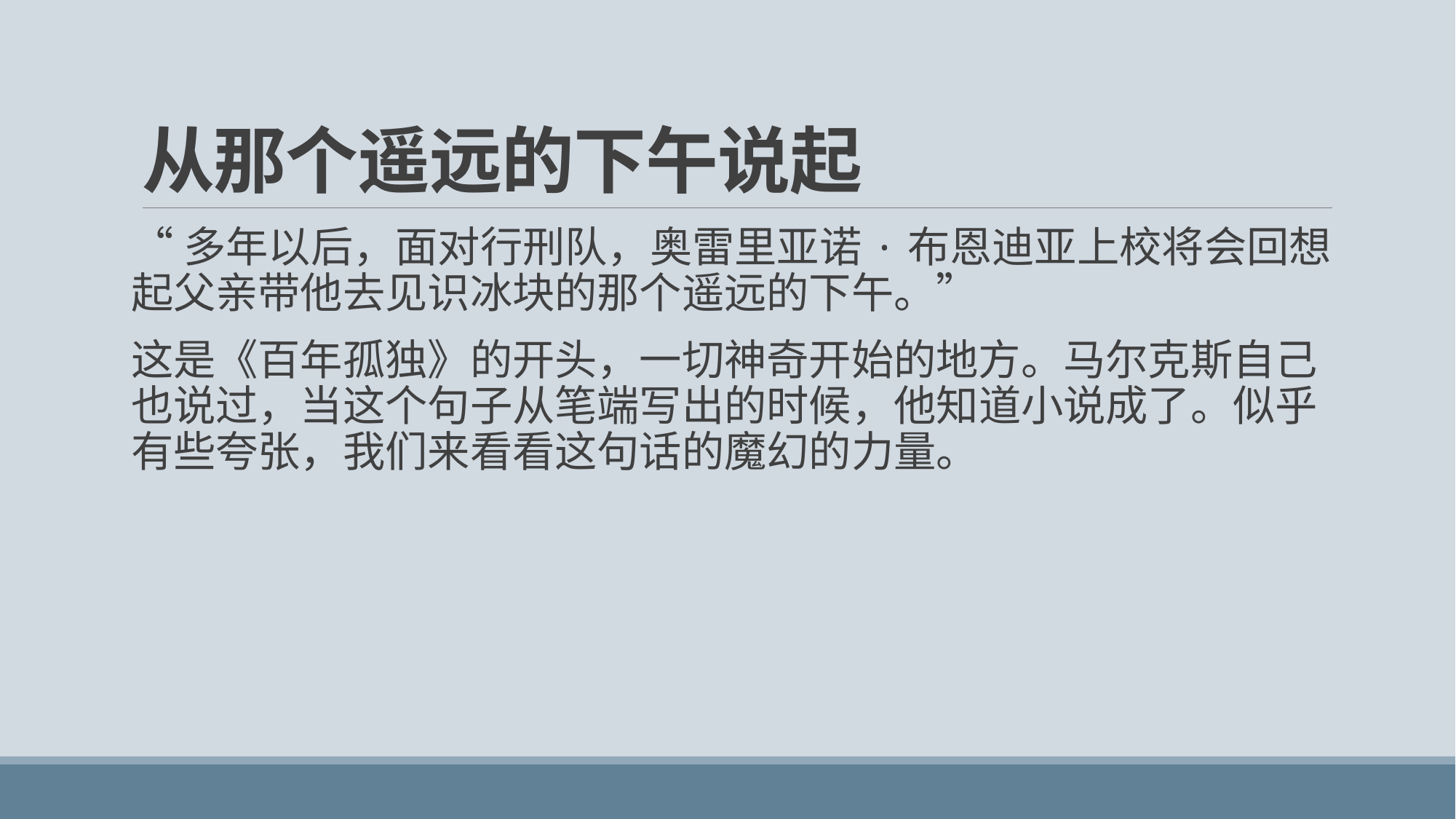

# 从那个遥远的下午说起
“多年以后，面对行刑队，奥雷里亚诺·布恩迪亚上校将会回想起父亲带他去见识冰块的那个遥远的下午。”
这是《百年孤独》的开头，一切神奇开始的地方。马尔克斯自己也说过，当这个句子从笔端写出的时候，他知道小说成了。似乎有些夸张，我们来看看这句话的魔幻的力量。